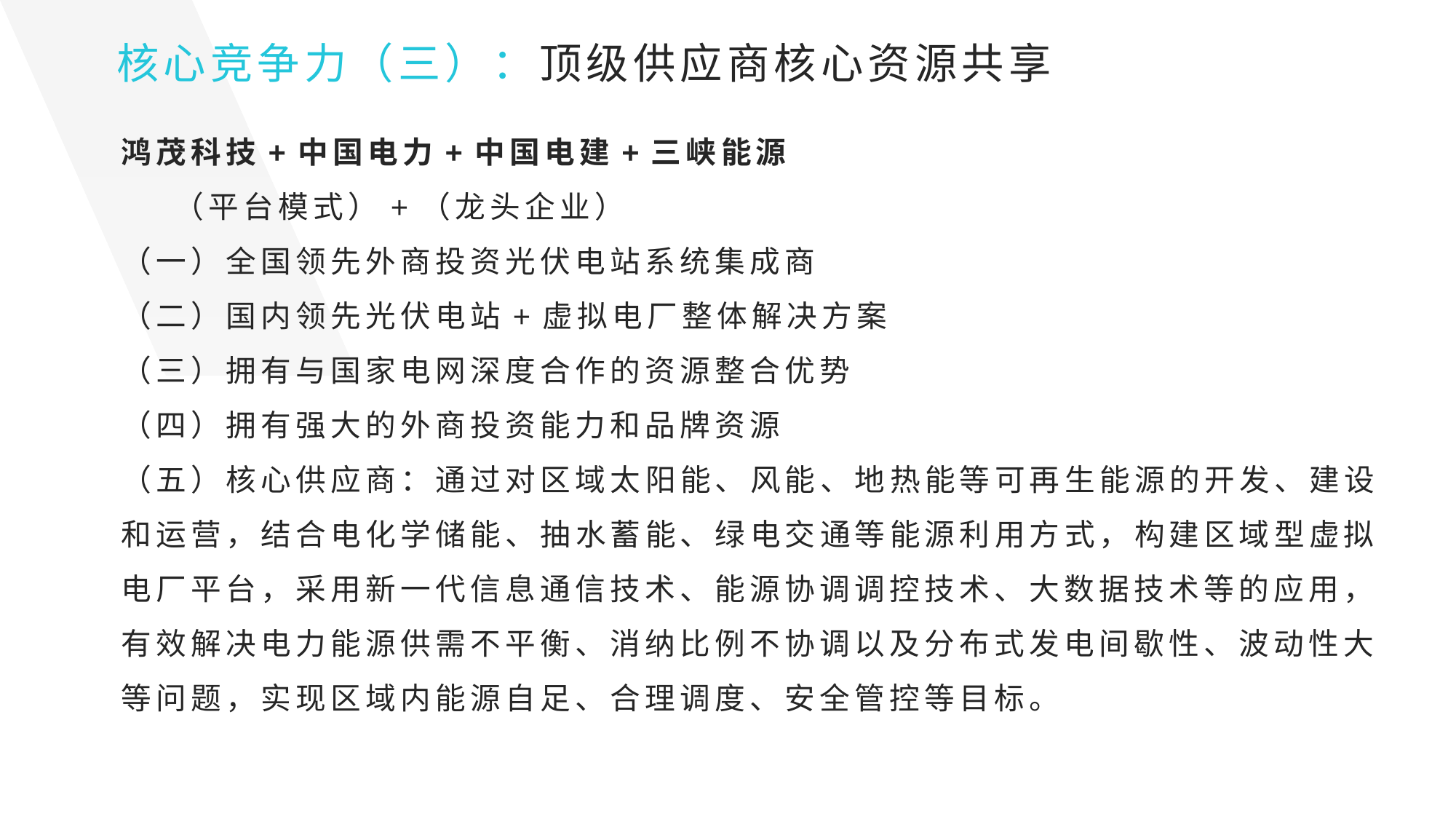

核心竞争力（三）：顶级供应商核心资源共享
鸿茂科技+中国电力+中国电建+三峡能源
    （平台模式）+（龙头企业）
（一）全国领先外商投资光伏电站系统集成商
（二）国内领先光伏电站+虚拟电厂整体解决方案
（三）拥有与国家电网深度合作的资源整合优势
（四）拥有强大的外商投资能力和品牌资源
（五）核心供应商：通过对区域太阳能、风能、地热能等可再生能源的开发、建设和运营，结合电化学储能、抽水蓄能、绿电交通等能源利用方式，构建区域型虚拟电厂平台，采用新一代信息通信技术、能源协调调控技术、大数据技术等的应用，有效解决电力能源供需不平衡、消纳比例不协调以及分布式发电间歇性、波动性大等问题，实现区域内能源自足、合理调度、安全管控等目标。